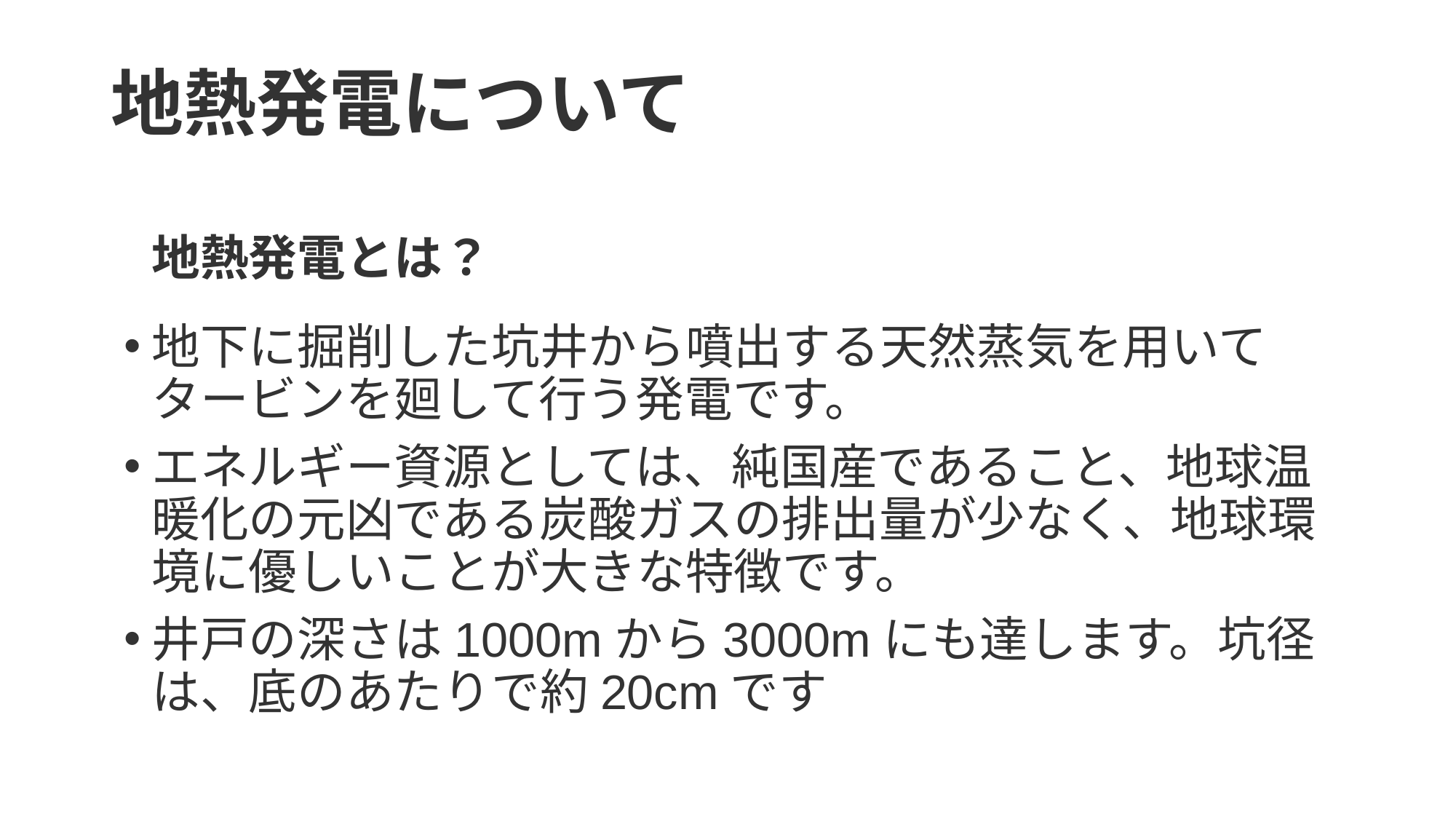

# 地熱発電について
地熱発電とは？
地下に掘削した坑井から噴出する天然蒸気を用いてタービンを廻して行う発電です。
エネルギー資源としては、純国産であること、地球温暖化の元凶である炭酸ガスの排出量が少なく、地球環境に優しいことが大きな特徴です。
井戸の深さは1000mから3000mにも達します。坑径は、底のあたりで約20cmです